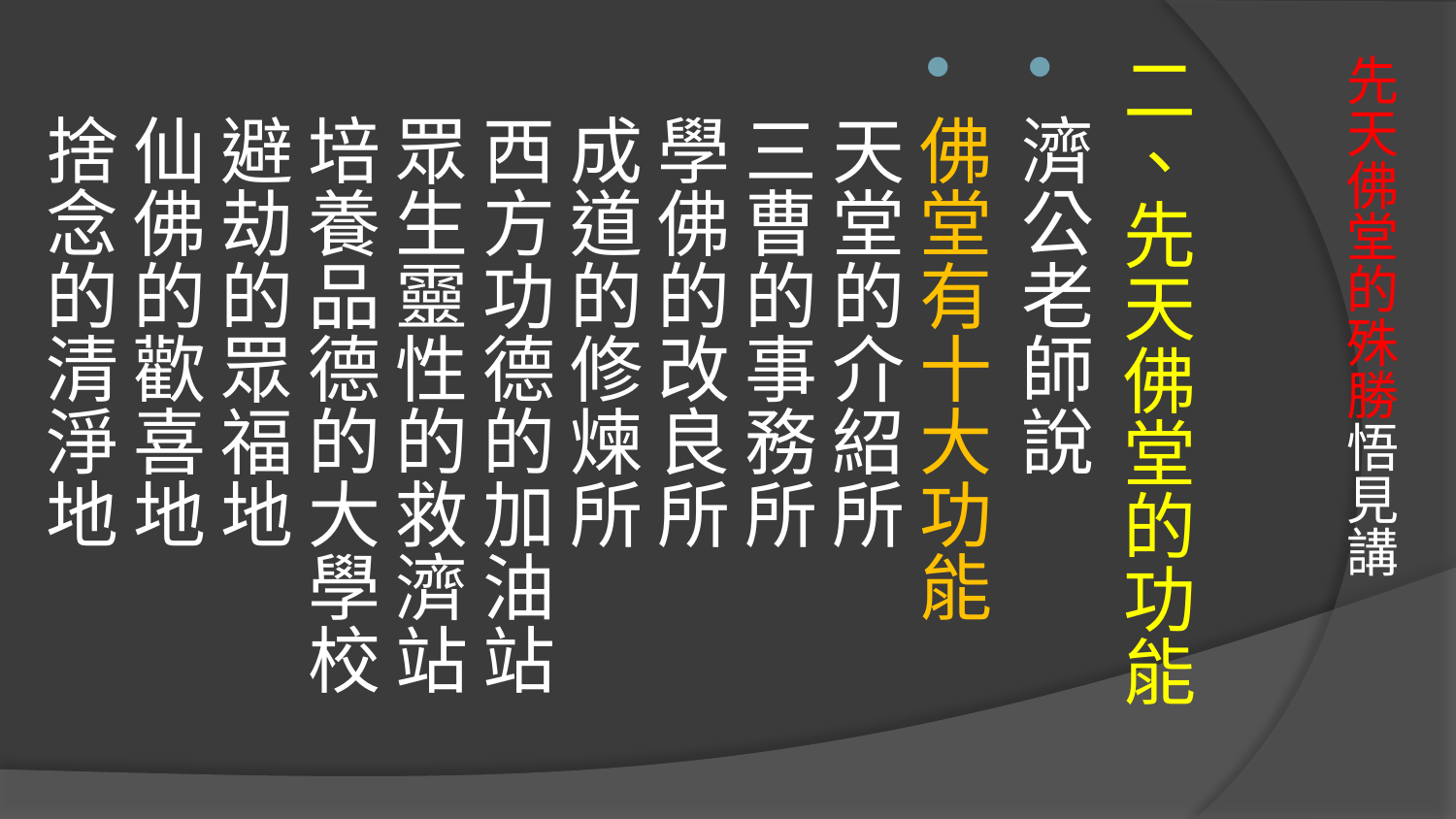

二、先天佛堂的功能
濟公老師說
佛堂有十大功能
天堂的介紹所
三曹的事務所
學佛的改良所
成道的修煉所
西方功德的加油站
眾生靈性的救濟站
培養品德的大學校
避劫的眾福地
仙佛的歡喜地
捨念的清淨地
# 先天佛堂的殊勝悟見講